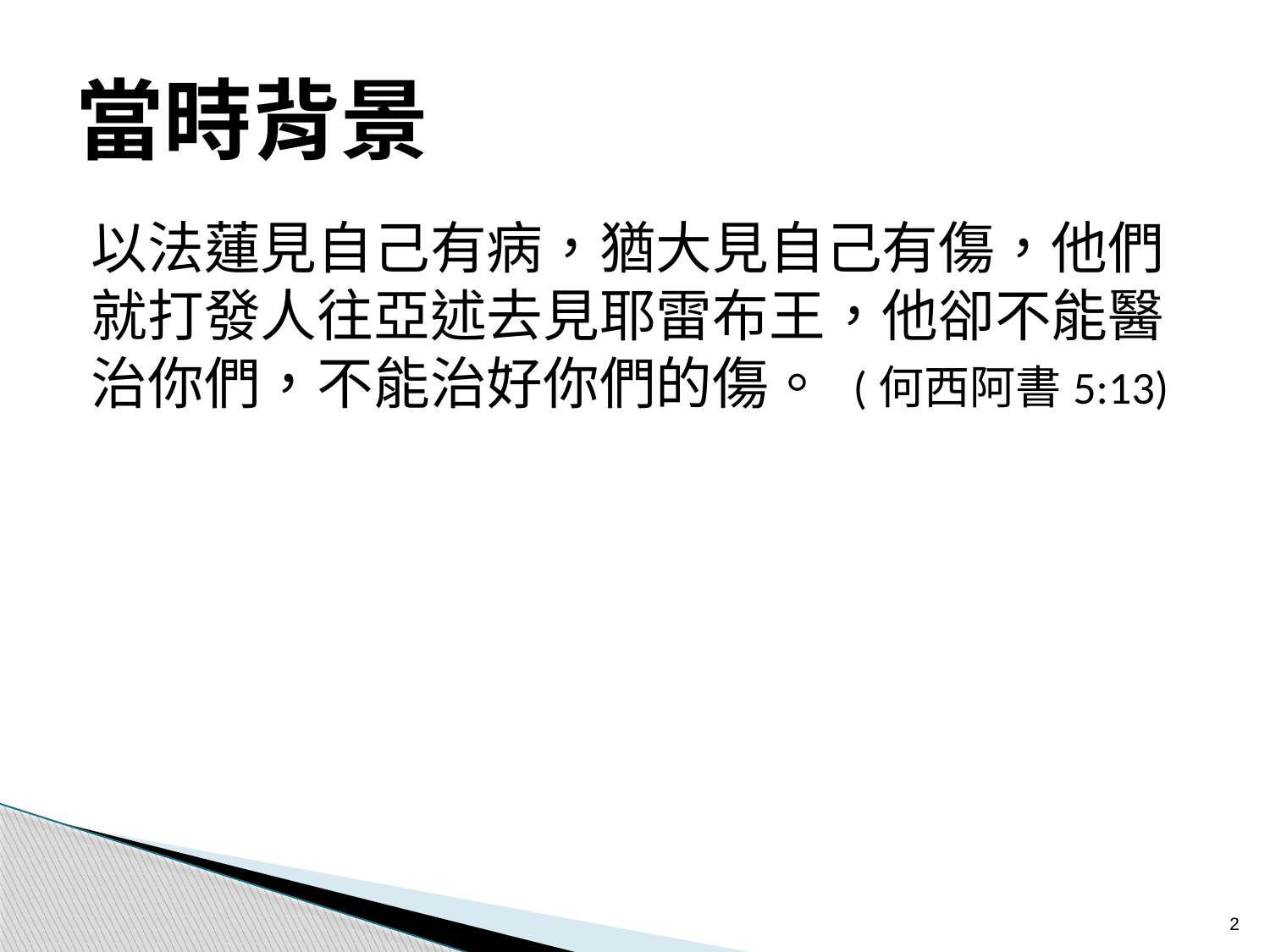

# 當時背景
以法蓮見自己有病，猶大見自己有傷，他們就打發人往亞述去見耶雷布王，他卻不能醫治你們，不能治好你們的傷。	(何西阿書5:13)

2